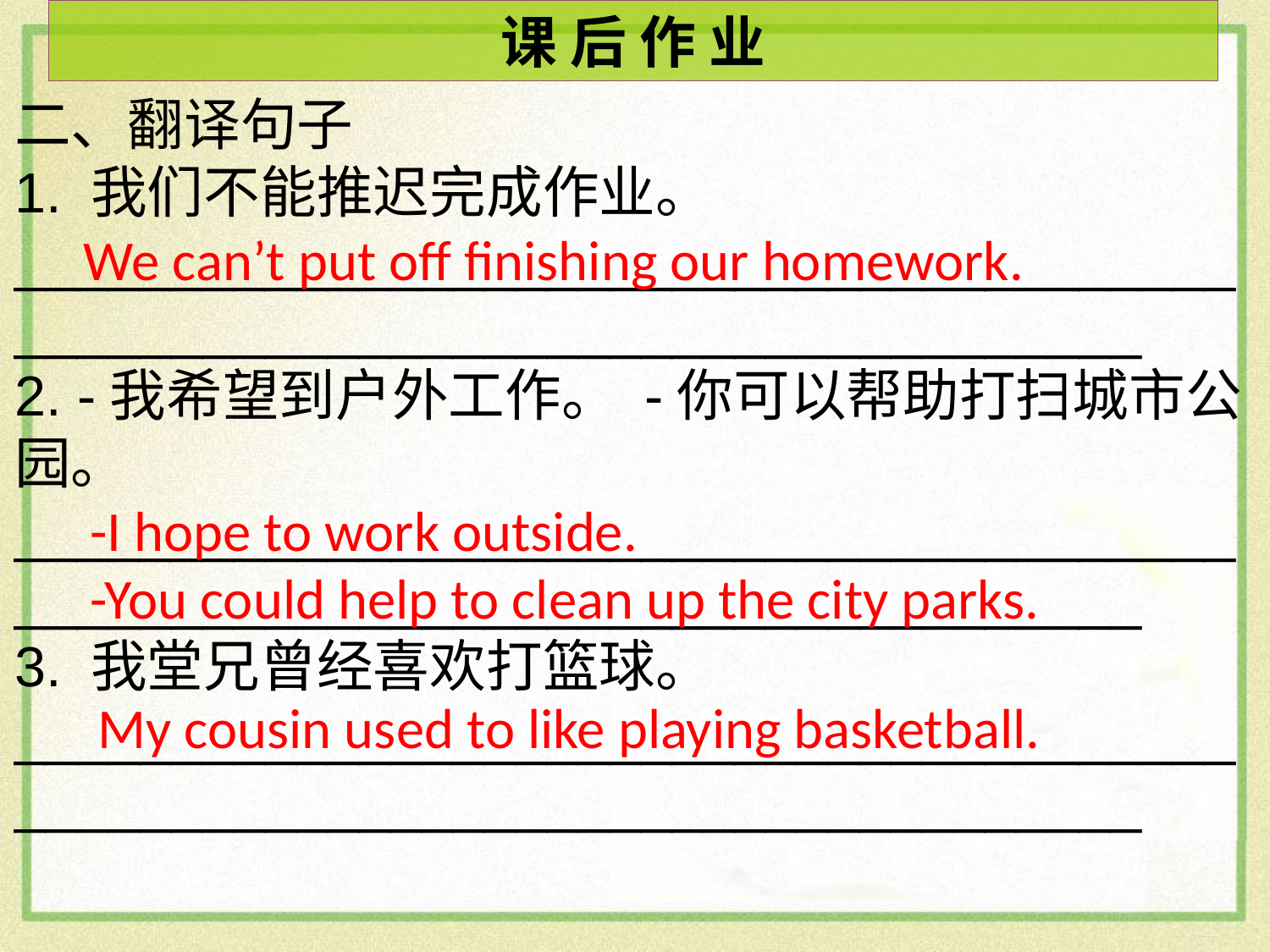

课 后 作 业
二、翻译句子
1. 我们不能推迟完成作业。
___________________________________________________________________________
2. -我希望到户外工作。 -你可以帮助打扫城市公园。
___________________________________________________________________________
3. 我堂兄曾经喜欢打篮球。
___________________________________________________________________________
We can’t put off finishing our homework.
 -I hope to work outside.
 -You could help to clean up the city parks.
 My cousin used to like playing basketball.